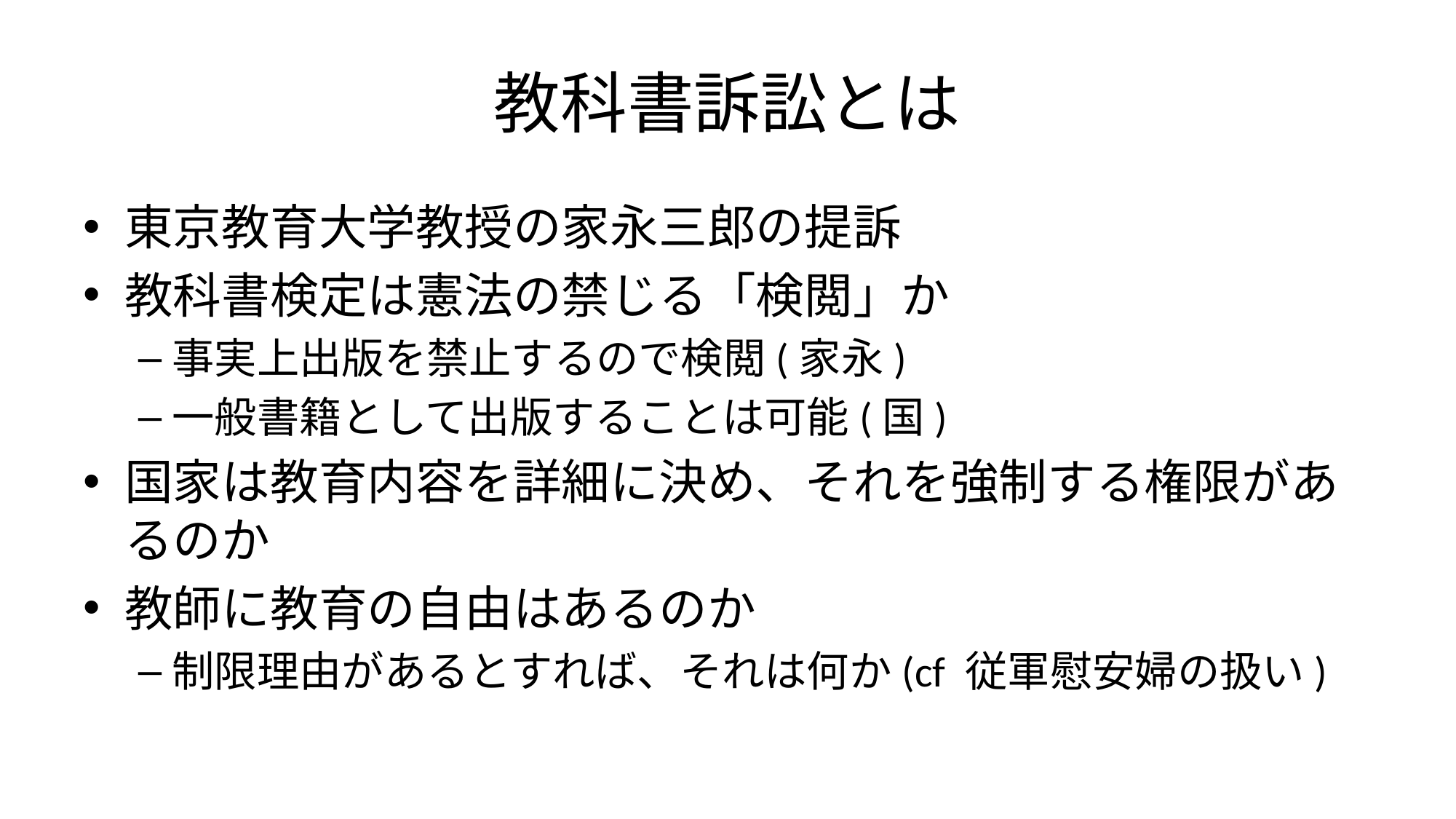

# 教科書訴訟とは
東京教育大学教授の家永三郎の提訴
教科書検定は憲法の禁じる「検閲」か
事実上出版を禁止するので検閲(家永)
一般書籍として出版することは可能(国)
国家は教育内容を詳細に決め、それを強制する権限があるのか
教師に教育の自由はあるのか
制限理由があるとすれば、それは何か(cf 従軍慰安婦の扱い)